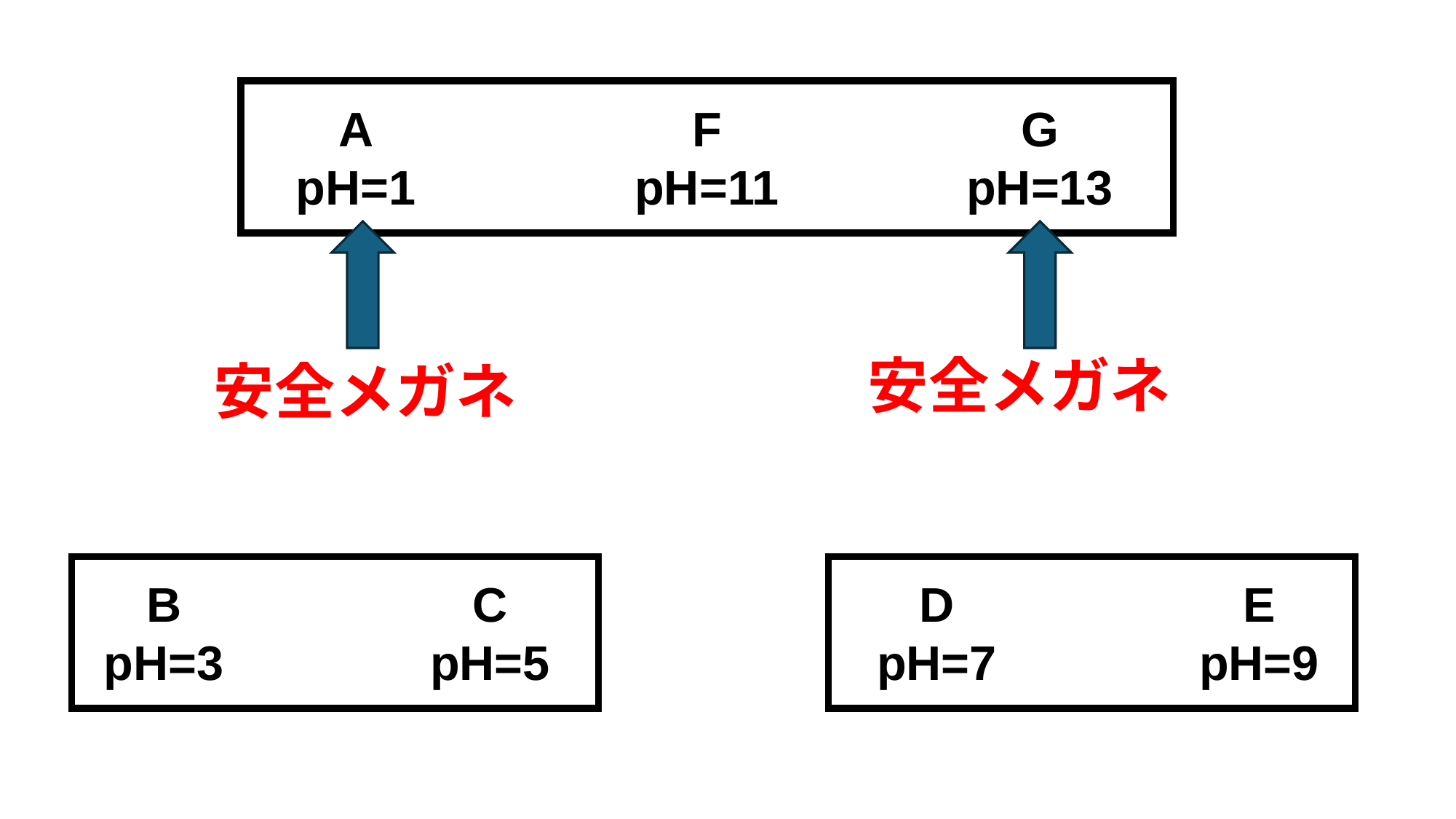

A
pH=1
F
pH=11
G
pH=13

安全メガネ
安全メガネ

B
pH=3
C
pH=5
D
pH=7
E
pH=9